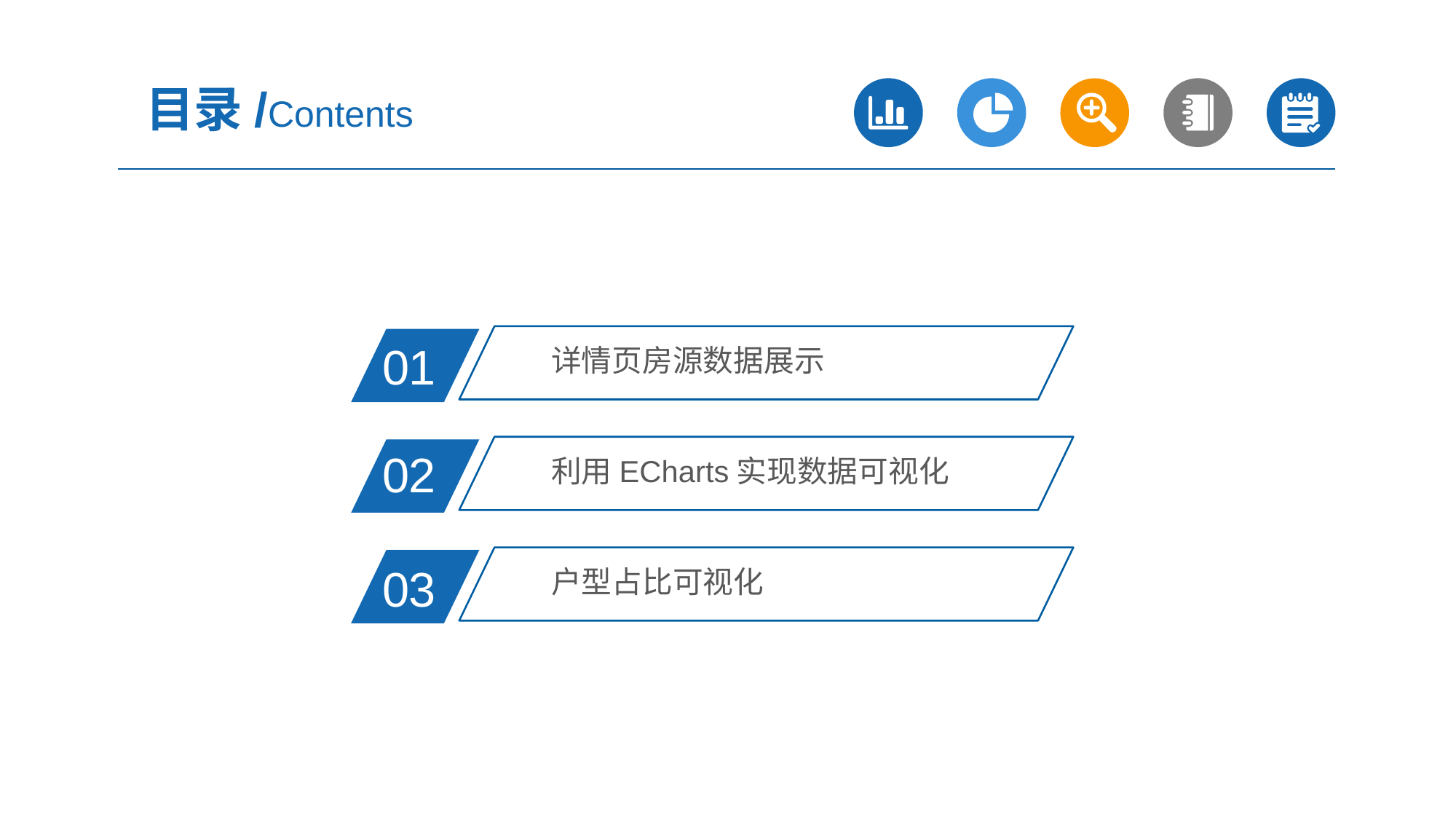

目录/Contents

详情页房源数据展示

01

利用ECharts实现数据可视化
02

户型占比可视化

03